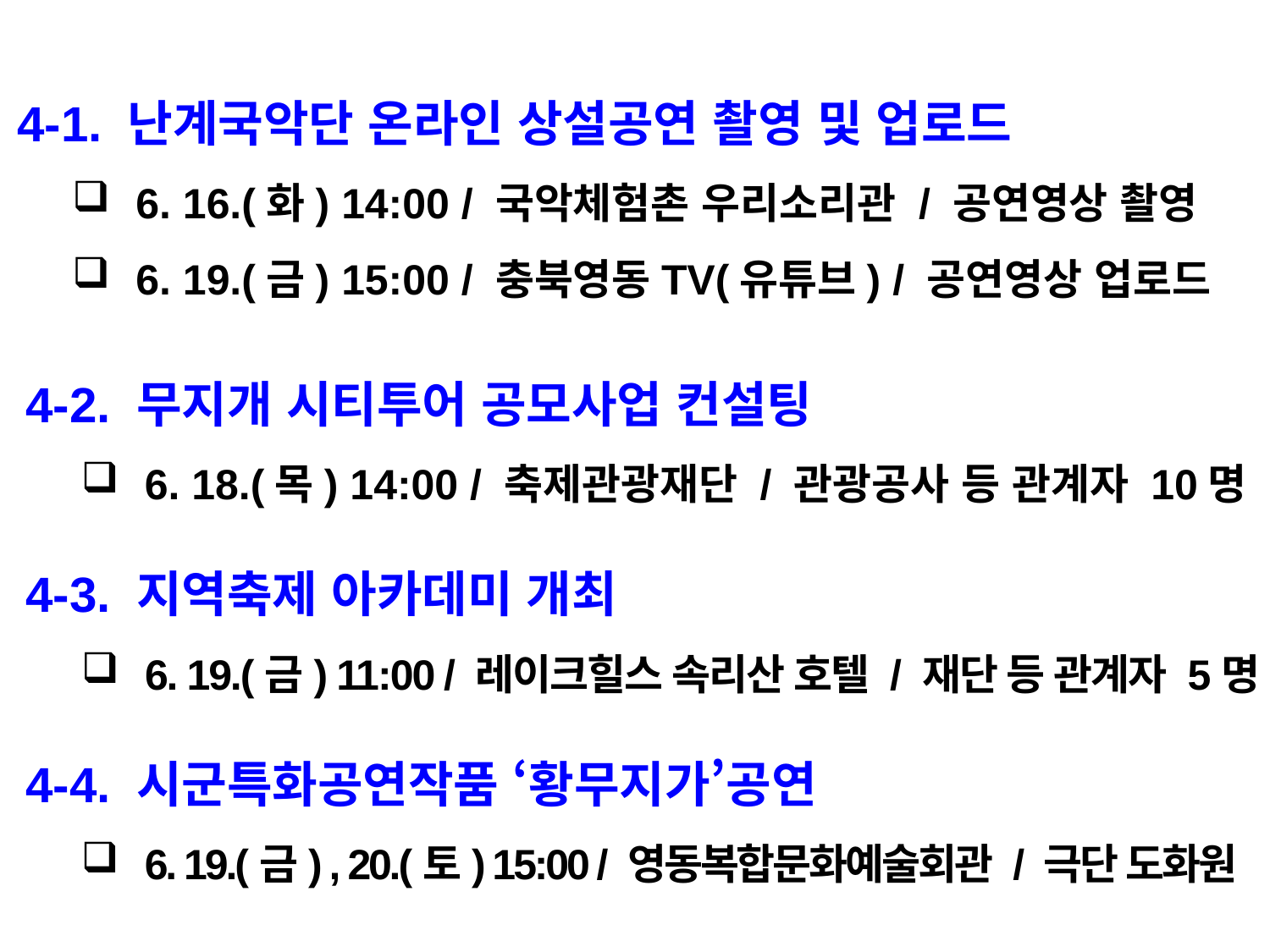

4-1. 난계국악단 온라인 상설공연 촬영 및 업로드
6. 16.(화) 14:00 / 국악체험촌 우리소리관 / 공연영상 촬영
6. 19.(금) 15:00 / 충북영동TV(유튜브) / 공연영상 업로드
4-2. 무지개 시티투어 공모사업 컨설팅
6. 18.(목) 14:00 / 축제관광재단 / 관광공사 등 관계자 10명
4-3. 지역축제 아카데미 개최
6. 19.(금) 11:00 / 레이크힐스 속리산 호텔 / 재단 등 관계자 5명
4-4. 시군특화공연작품 ‘황무지가’공연
6. 19.(금) , 20.(토) 15:00 / 영동복합문화예술회관 / 극단 도화원